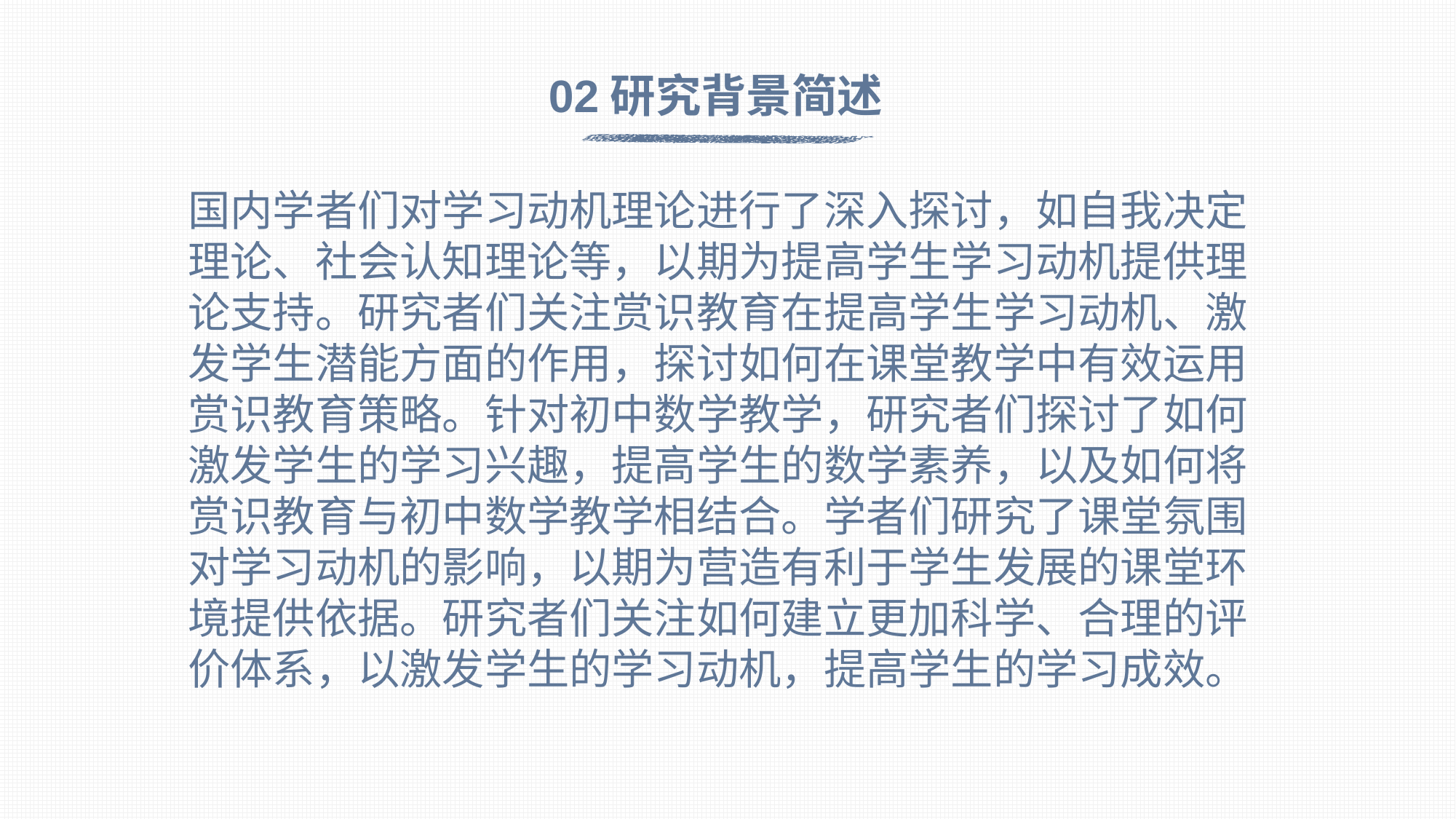

02研究背景简述

国内学者们对学习动机理论进行了深入探讨，如自我决定理论、社会认知理论等，以期为提高学生学习动机提供理论支持。研究者们关注赏识教育在提高学生学习动机、激发学生潜能方面的作用，探讨如何在课堂教学中有效运用赏识教育策略。针对初中数学教学，研究者们探讨了如何激发学生的学习兴趣，提高学生的数学素养，以及如何将赏识教育与初中数学教学相结合。学者们研究了课堂氛围对学习动机的影响，以期为营造有利于学生发展的课堂环境提供依据。研究者们关注如何建立更加科学、合理的评价体系，以激发学生的学习动机，提高学生的学习成效。